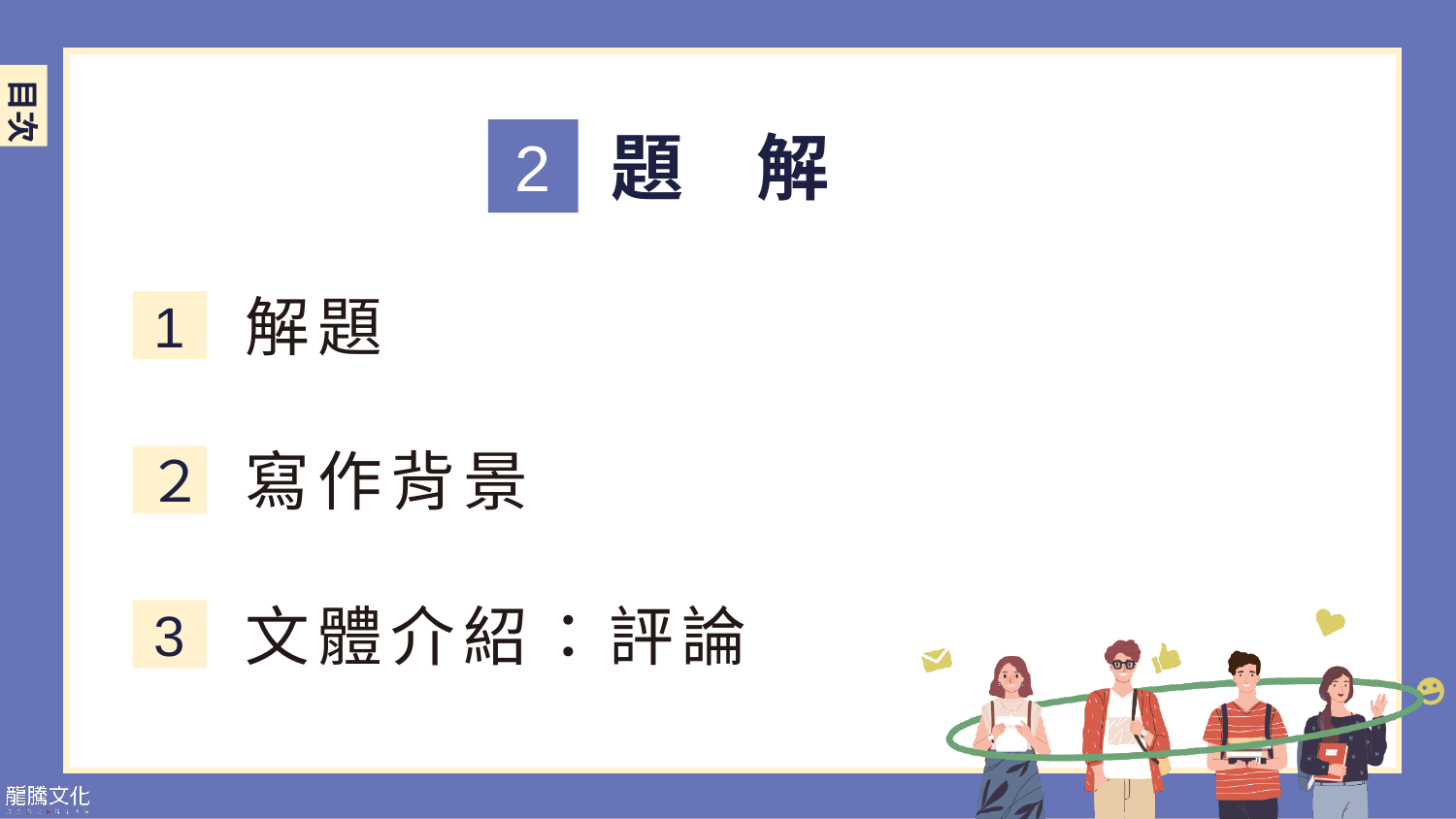

題　解
2
解題

1
寫作背景

２
文體介紹：評論

3